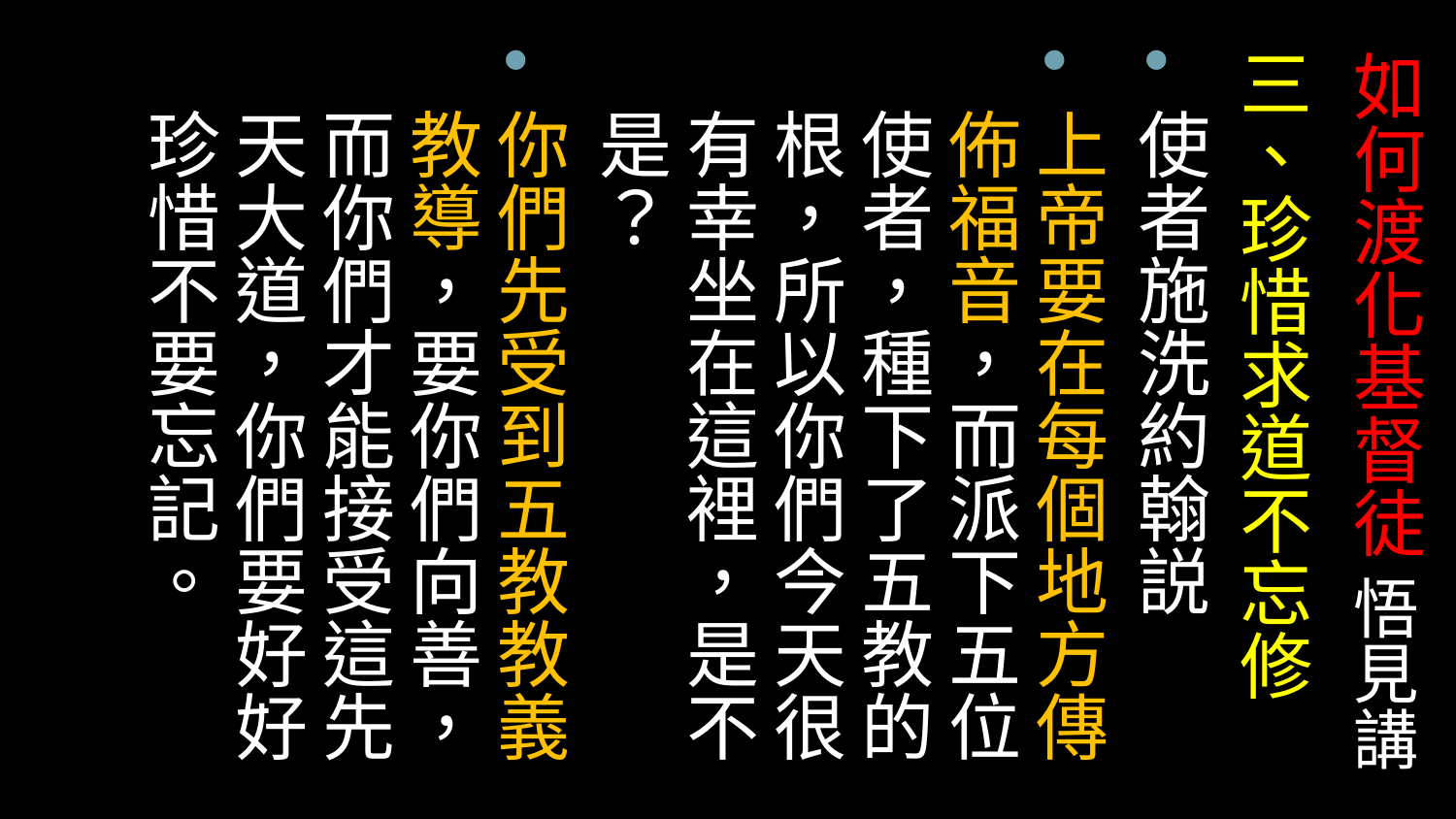

三、珍惜求道不忘修
使者施洗約翰説
上帝要在每個地方傳佈福音，而派下五位使者，種下了五教的根，所以你們今天很有幸坐在這裡，是不是？
你們先受到五教教義教導，要你們向善，而你們才能接受這先天大道，你們要好好珍惜不要忘記。

# 如何渡化基督徒 悟見講